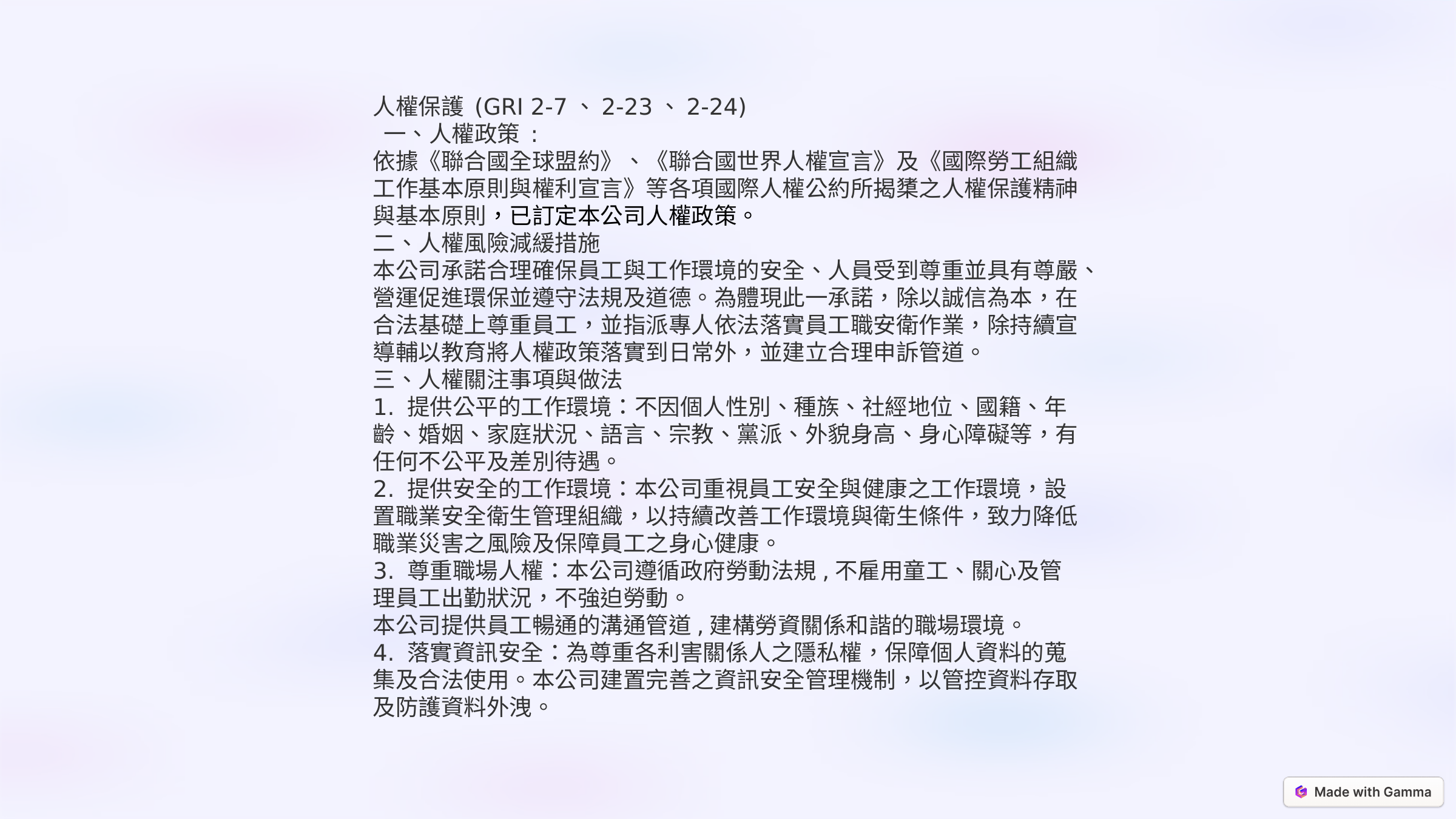

人權保護 (GRI 2-7、2-23、2-24)
 一、人權政策 :
依據《聯合國全球盟約》、《聯合國世界人權宣言》及《國際勞工組織工作基本原則與權利宣言》等各項國際人權公約所揭橥之人權保護精神與基本原則，已訂定本公司人權政策。
二、人權風險減緩措施
本公司承諾合理確保員工與工作環境的安全、人員受到尊重並具有尊嚴、營運促進環保並遵守法規及道德。為體現此一承諾，除以誠信為本，在合法基礎上尊重員工，並指派專人依法落實員工職安衛作業，除持續宣導輔以教育將人權政策落實到日常外，並建立合理申訴管道。
三、人權關注事項與做法
1. 提供公平的工作環境：不因個人性別、種族、社經地位、國籍、年齡、婚姻、家庭狀況、語言、宗教、黨派、外貌身高、身心障礙等，有任何不公平及差別待遇。
2. 提供安全的工作環境：本公司重視員工安全與健康之工作環境，設置職業安全衛生管理組織，以持續改善工作環境與衛生條件，致力降低職業災害之風險及保障員工之身心健康。
3. 尊重職場人權：本公司遵循政府勞動法規,不雇用童工、關心及管理員工出勤狀況，不強迫勞動。
本公司提供員工暢通的溝通管道,建構勞資關係和諧的職場環境。
4. 落實資訊安全：為尊重各利害關係人之隱私權，保障個人資料的蒐集及合法使用。本公司建置完善之資訊安全管理機制，以管控資料存取及防護資料外洩。